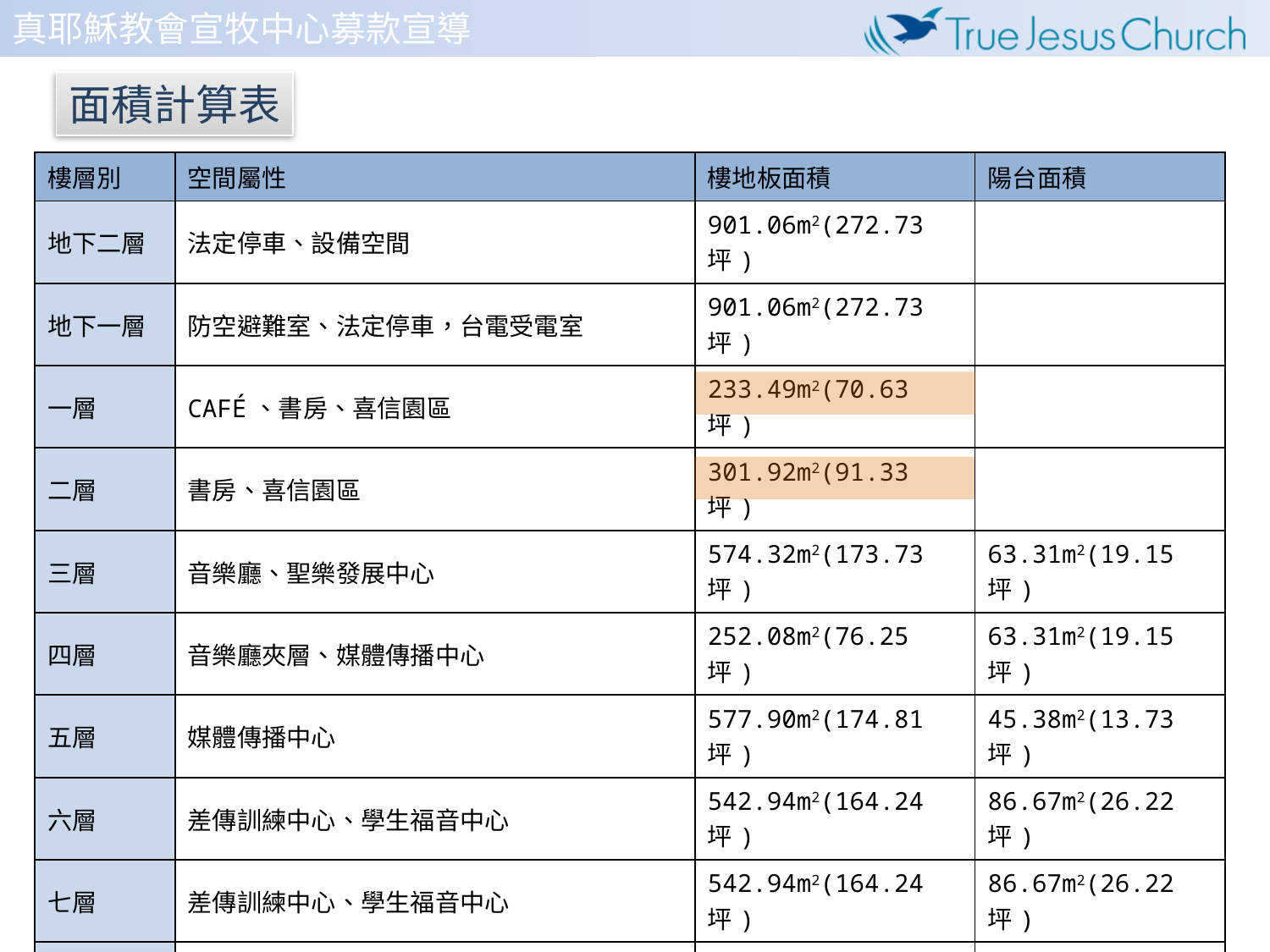

面積計算表
| 樓層別 | 空間屬性 | 樓地板面積 | 陽台面積 |
| --- | --- | --- | --- |
| 地下二層 | 法定停車、設備空間 | 901.06m2(272.73坪) |  |
| 地下一層 | 防空避難室、法定停車，台電受電室 | 901.06m2(272.73坪) |  |
| 一層 | CAFÉ、書房、喜信園區 | 233.49m2(70.63坪) |  |
| 二層 | 書房、喜信園區 | 301.92m2(91.33坪) |  |
| 三層 | 音樂廳、聖樂發展中心 | 574.32m2(173.73坪) | 63.31m2(19.15坪) |
| 四層 | 音樂廳夾層、媒體傳播中心 | 252.08m2(76.25坪) | 63.31m2(19.15坪) |
| 五層 | 媒體傳播中心 | 577.90m2(174.81坪) | 45.38m2(13.73坪) |
| 六層 | 差傳訓練中心、學生福音中心 | 542.94m2(164.24坪) | 86.67m2(26.22坪) |
| 七層 | 差傳訓練中心、學生福音中心 | 542.94m2(164.24坪) | 86.67m2(26.22坪) |
| 八層 | 住宿、研討交誼空間 | 527.33m2(159.52坪) | 86.67m2(26.22坪) |
| 九層 | 住宿、研討交誼空間 | 473.25m2(143.16坪) | 45.38m2(13.73坪) |
| 十層 | 餐廳、多功能交誼空間 | 397.25m2(120.17坪) |  |
| 屋突一層 | 電梯機房 | 72.23m2(21.85坪) |  |
| 屋突二層 | 電梯機房 | 72.23m2(21.85坪) |  |
| 屋突三層 | 水塔 | 72.23m2(21.85坪) |  |
| 樓地板面積 |  | 6457.83m2 (1953.49坪) | 477.39m2 (144.41坪) |
| 總樓地板面積(含陽台) |  | 6935.22m2 (2097.90坪) |  |